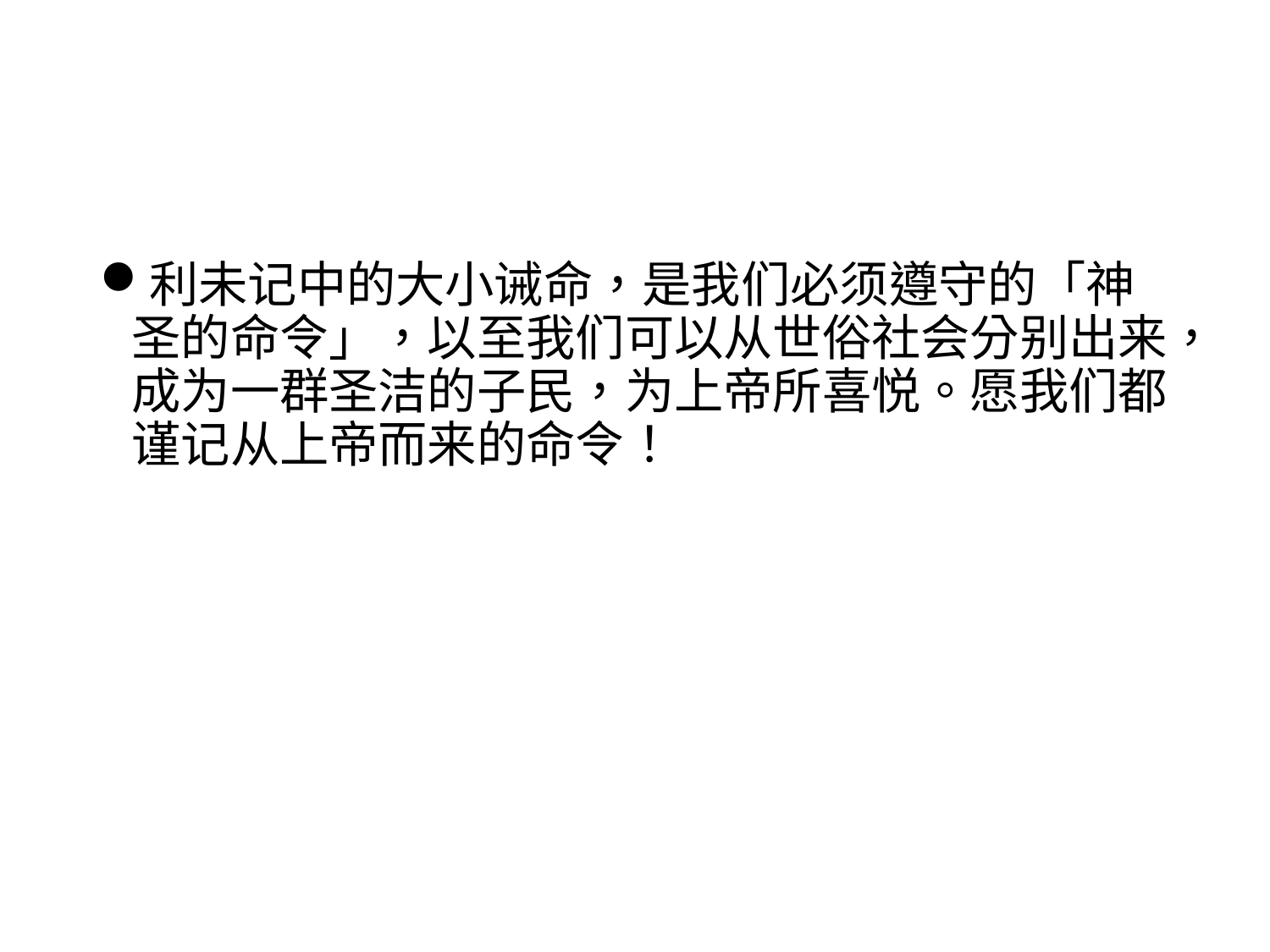

#
利未记中的大小诫命，是我们必须遵守的「神圣的命令」，以至我们可以从世俗社会分别出来，成为一群圣洁的子民，为上帝所喜悦。愿我们都谨记从上帝而来的命令！